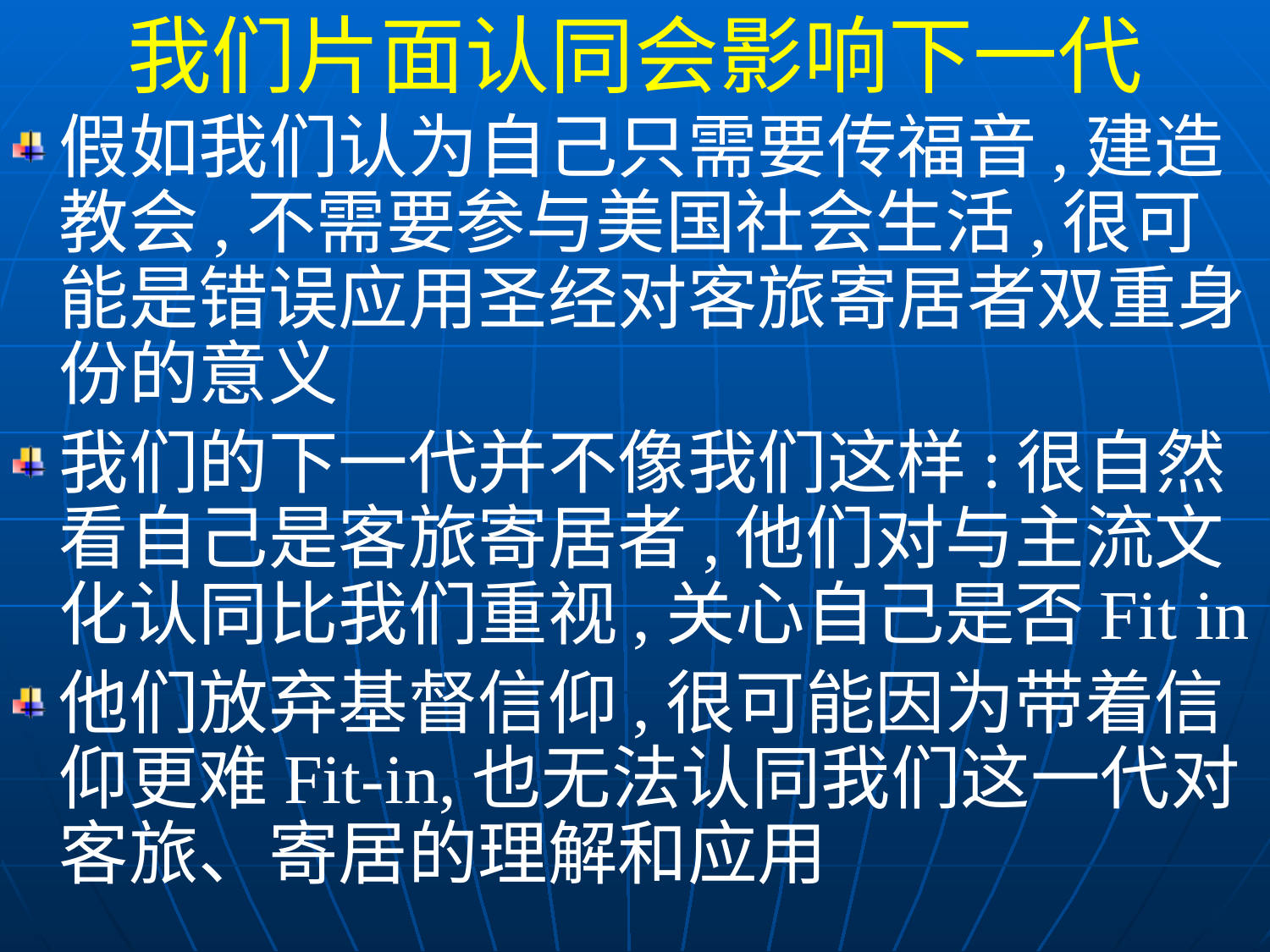

我们片面认同会影响下一代
假如我们认为自己只需要传福音,建造教会,不需要参与美国社会生活,很可能是错误应用圣经对客旅寄居者双重身份的意义
我们的下一代并不像我们这样:很自然看自己是客旅寄居者,他们对与主流文化认同比我们重视,关心自己是否Fit in
他们放弃基督信仰,很可能因为带着信仰更难Fit-in,也无法认同我们这一代对客旅、寄居的理解和应用